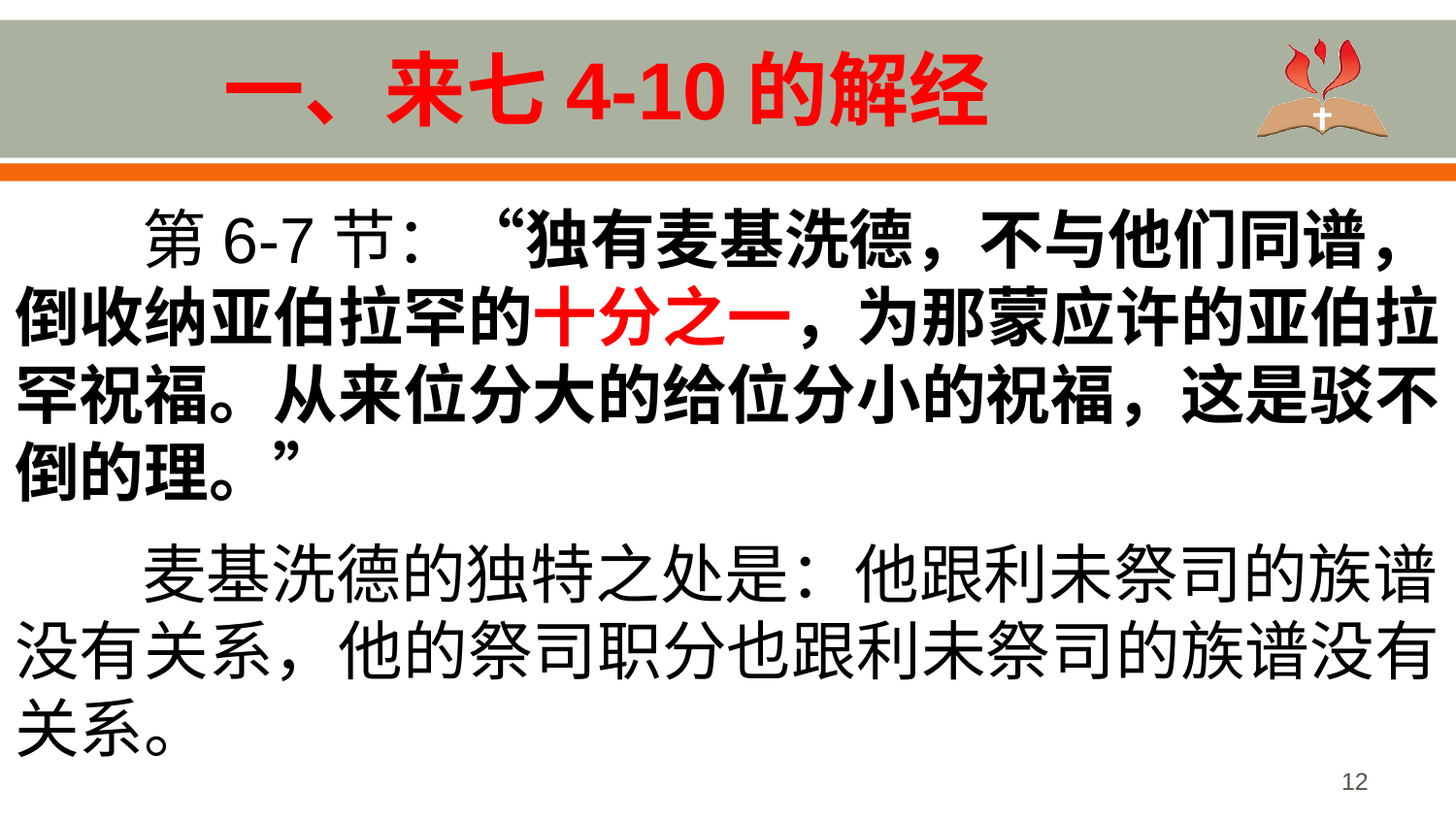

# 一、来七4-10的解经
第6-7节：“独有麦基洗德，不与他们同谱，倒收纳亚伯拉罕的十分之一，为那蒙应许的亚伯拉罕祝福。从来位分大的给位分小的祝福，这是驳不倒的理。”
麦基洗德的独特之处是：他跟利未祭司的族谱没有关系，他的祭司职分也跟利未祭司的族谱没有关系。

12